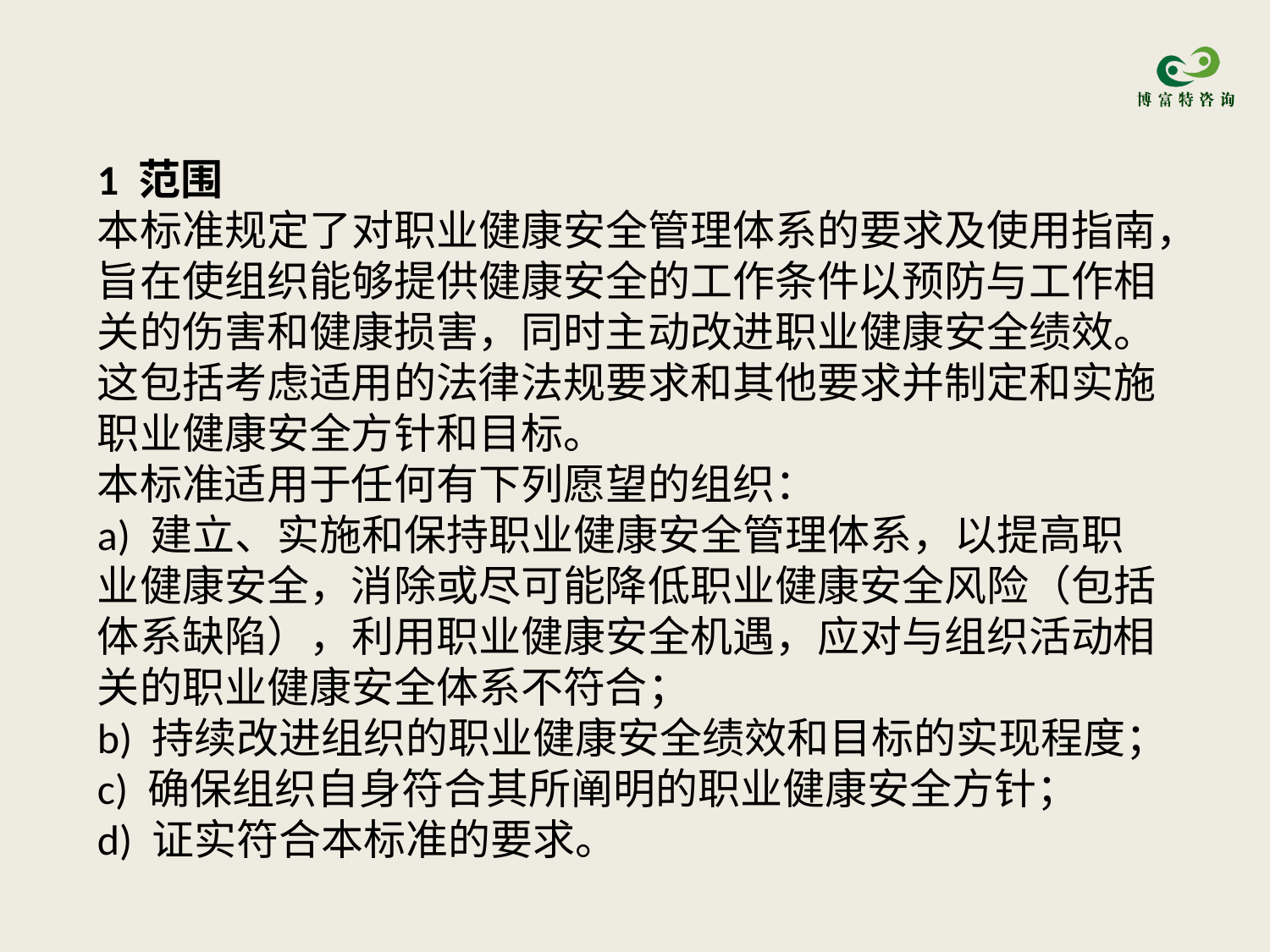

1 范围
本标准规定了对职业健康安全管理体系的要求及使用指南，旨在使组织能够提供健康安全的工作条件以预防与工作相关的伤害和健康损害，同时主动改进职业健康安全绩效。这包括考虑适用的法律法规要求和其他要求并制定和实施职业健康安全方针和目标。
本标准适用于任何有下列愿望的组织：
a) 建立、实施和保持职业健康安全管理体系，以提高职业健康安全，消除或尽可能降低职业健康安全风险（包括体系缺陷），利用职业健康安全机遇，应对与组织活动相关的职业健康安全体系不符合；
b) 持续改进组织的职业健康安全绩效和目标的实现程度；
c) 确保组织自身符合其所阐明的职业健康安全方针；
d) 证实符合本标准的要求。